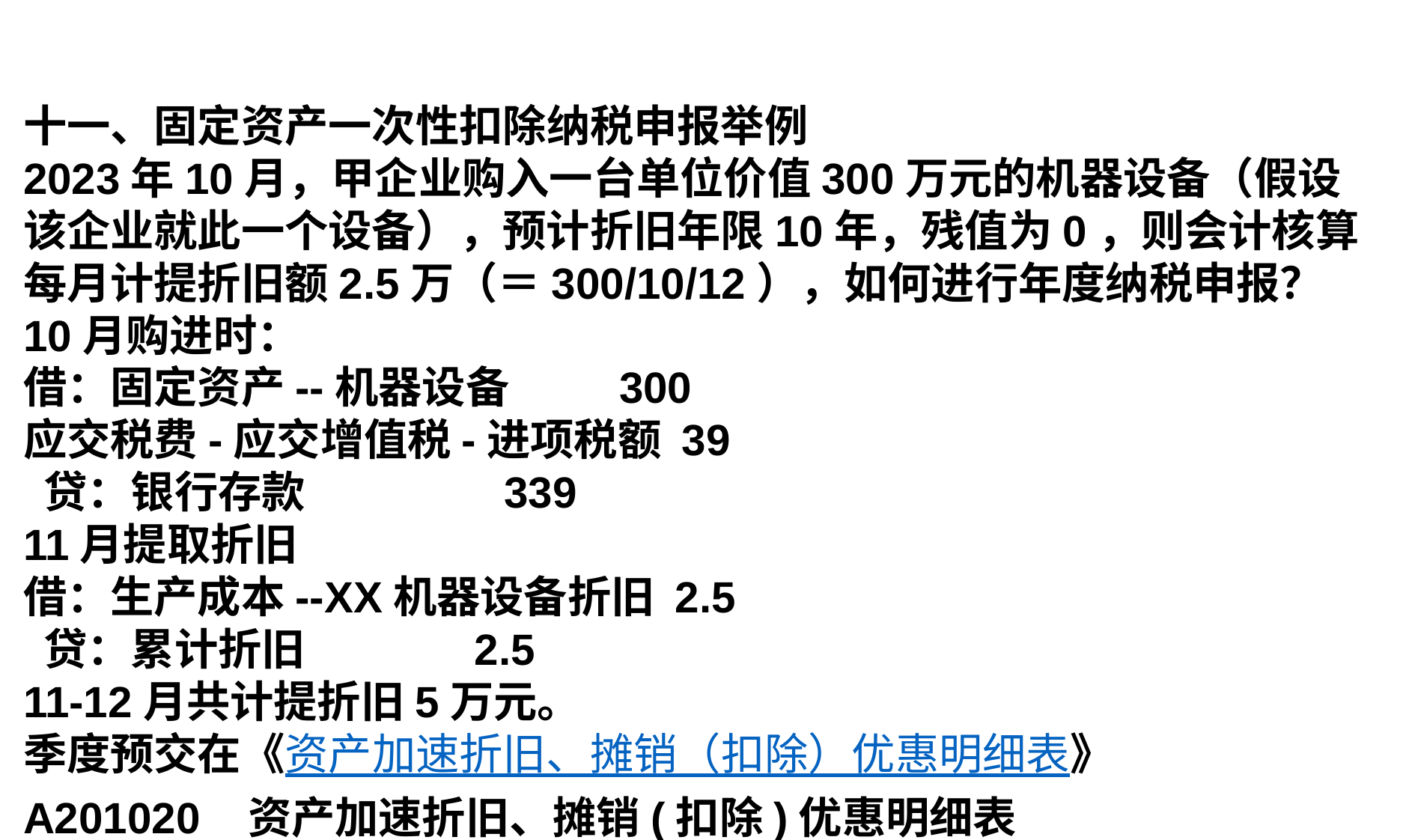

十一、固定资产一次性扣除纳税申报举例
2023年10月，甲企业购入一台单位价值300万元的机器设备（假设该企业就此一个设备），预计折旧年限10年，残值为0，则会计核算每月计提折旧额2.5万（＝300/10/12），如何进行年度纳税申报？
10月购进时：
借：固定资产--机器设备          300
应交税费-应交增值税-进项税额 39
 贷：银行存款                   339
11月提取折旧
借：生产成本--XX机器设备折旧 2.5
 贷：累计折旧                2.5
11-12月共计提折旧5万元。
季度预交在《资产加速折旧、摊销（扣除）优惠明细表》
A201020	资产加速折旧、摊销(扣除)优惠明细表